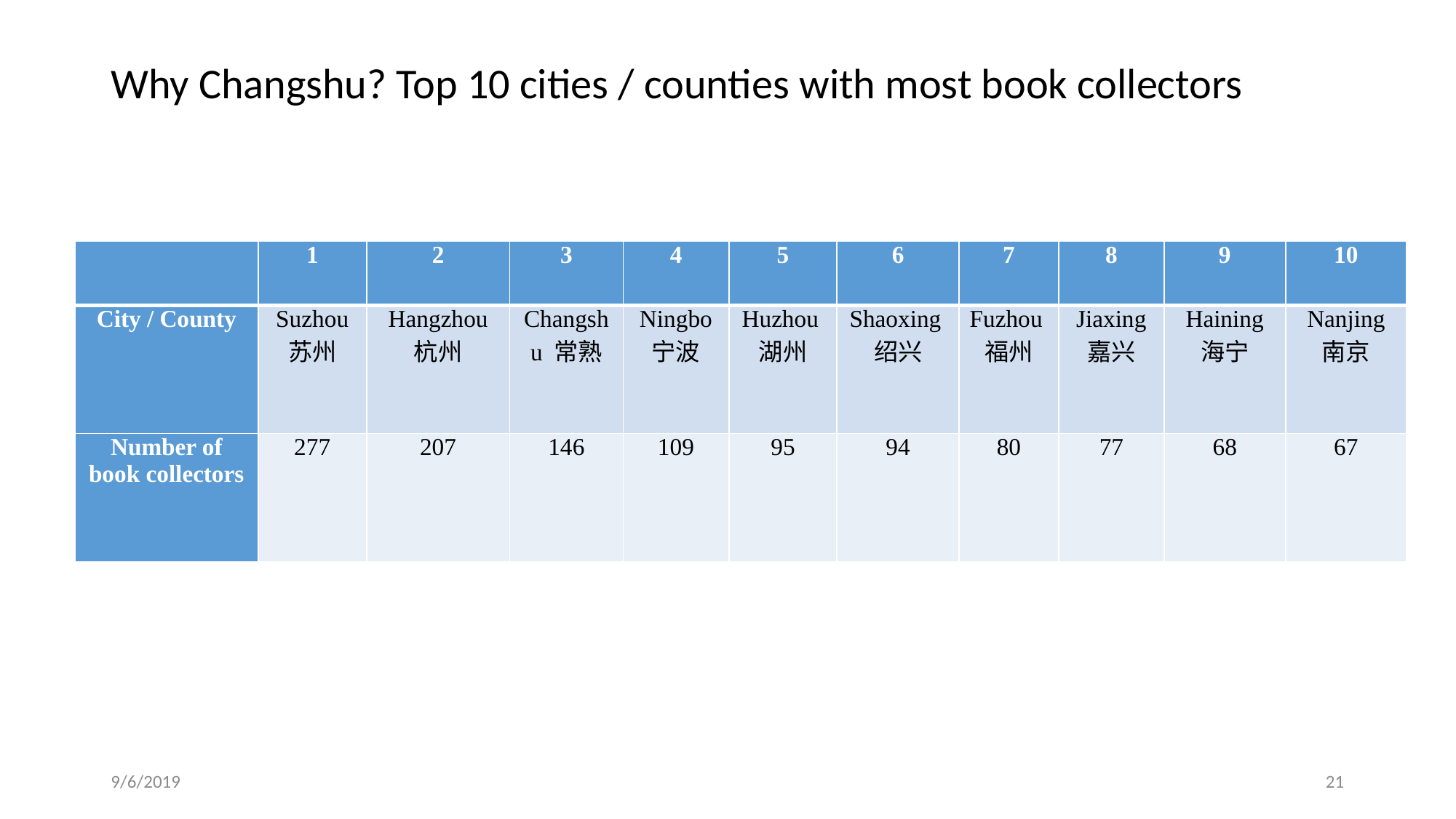

# Why Changshu? Top 10 cities / counties with most book collectors
|  | 1 | 2 | 3 | 4 | 5 | 6 | 7 | 8 | 9 | 10 |
| --- | --- | --- | --- | --- | --- | --- | --- | --- | --- | --- |
| City / County | Suzhou 苏州 | Hangzhou 杭州 | Changshu 常熟 | Ningbo 宁波 | Huzhou湖州 | Shaoxing绍兴 | Fuzhou福州 | Jiaxing 嘉兴 | Haining 海宁 | Nanjing 南京 |
| Number of book collectors | 277 | 207 | 146 | 109 | 95 | 94 | 80 | 77 | 68 | 67 |
9/6/2019
21